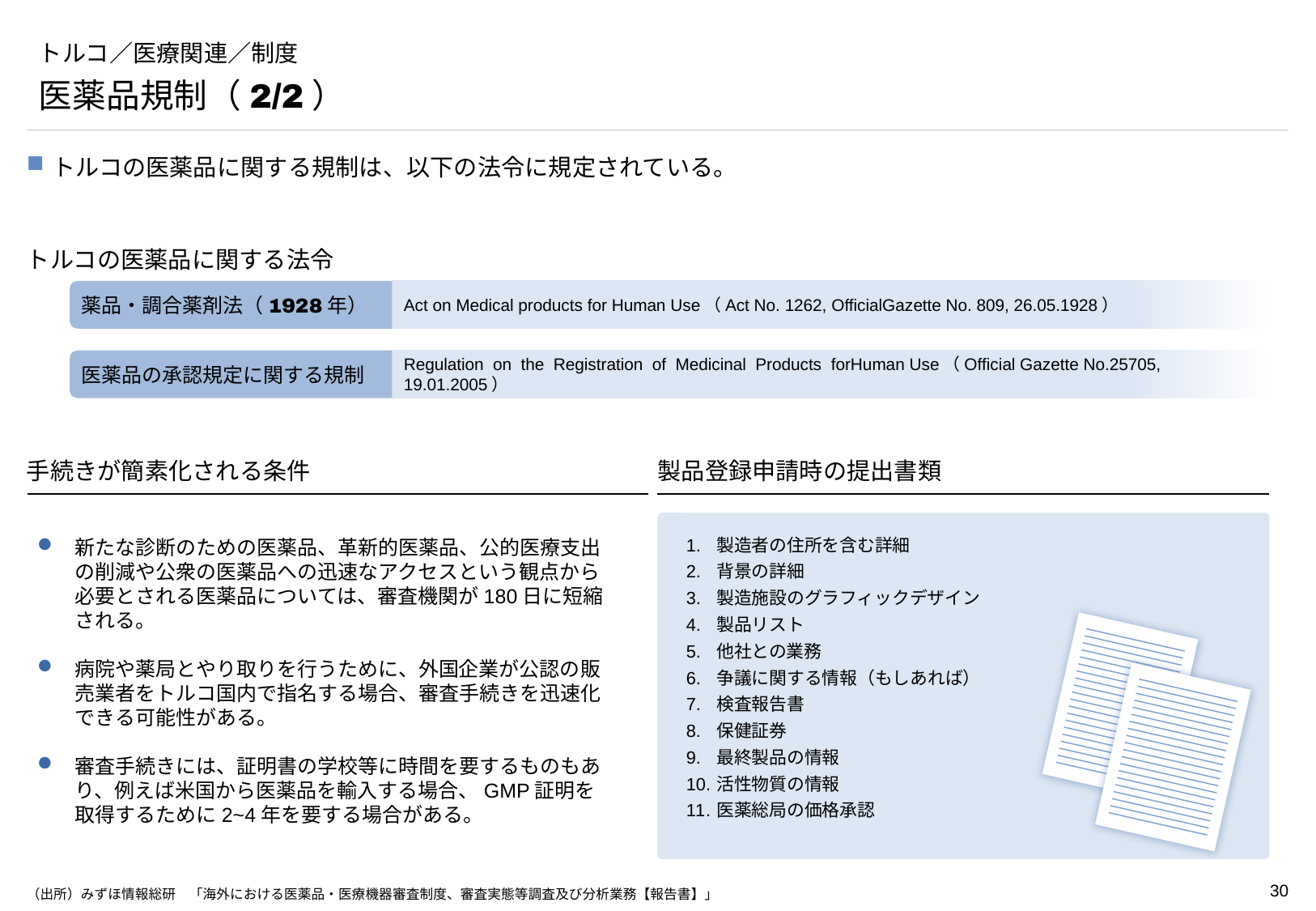

# トルコ／医療関連／制度
医薬品規制（2/2）
トルコの医薬品に関する規制は、以下の法令に規定されている。
トルコの医薬品に関する法令
薬品・調合薬剤法（1928年）
Act on Medical products for Human Use（Act No. 1262, OfficialGazette No. 809, 26.05.1928）

医薬品の承認規定に関する規制
Regulation  on  the  Registration  of  Medicinal  Products  forHuman Use（Official Gazette No.25705, 19.01.2005）
製品登録申請時の提出書類
手続きが簡素化される条件
製造者の住所を含む詳細
背景の詳細
製造施設のグラフィックデザイン
製品リスト
他社との業務
争議に関する情報（もしあれば）
検査報告書
保健証券
最終製品の情報
活性物質の情報
医薬総局の価格承認

新たな診断のための医薬品、革新的医薬品、公的医療支出の削減や公衆の医薬品への迅速なアクセスという観点から必要とされる医薬品については、審査機関が180日に短縮される。

病院や薬局とやり取りを行うために、外国企業が公認の販売業者をトルコ国内で指名する場合、審査手続きを迅速化できる可能性がある。

審査手続きには、証明書の学校等に時間を要するものもあり、例えば米国から医薬品を輸入する場合、GMP証明を取得するために2~4年を要する場合がある。

（出所）みずほ情報総研　「海外における医薬品・医療機器審査制度、審査実態等調査及び分析業務【報告書】」